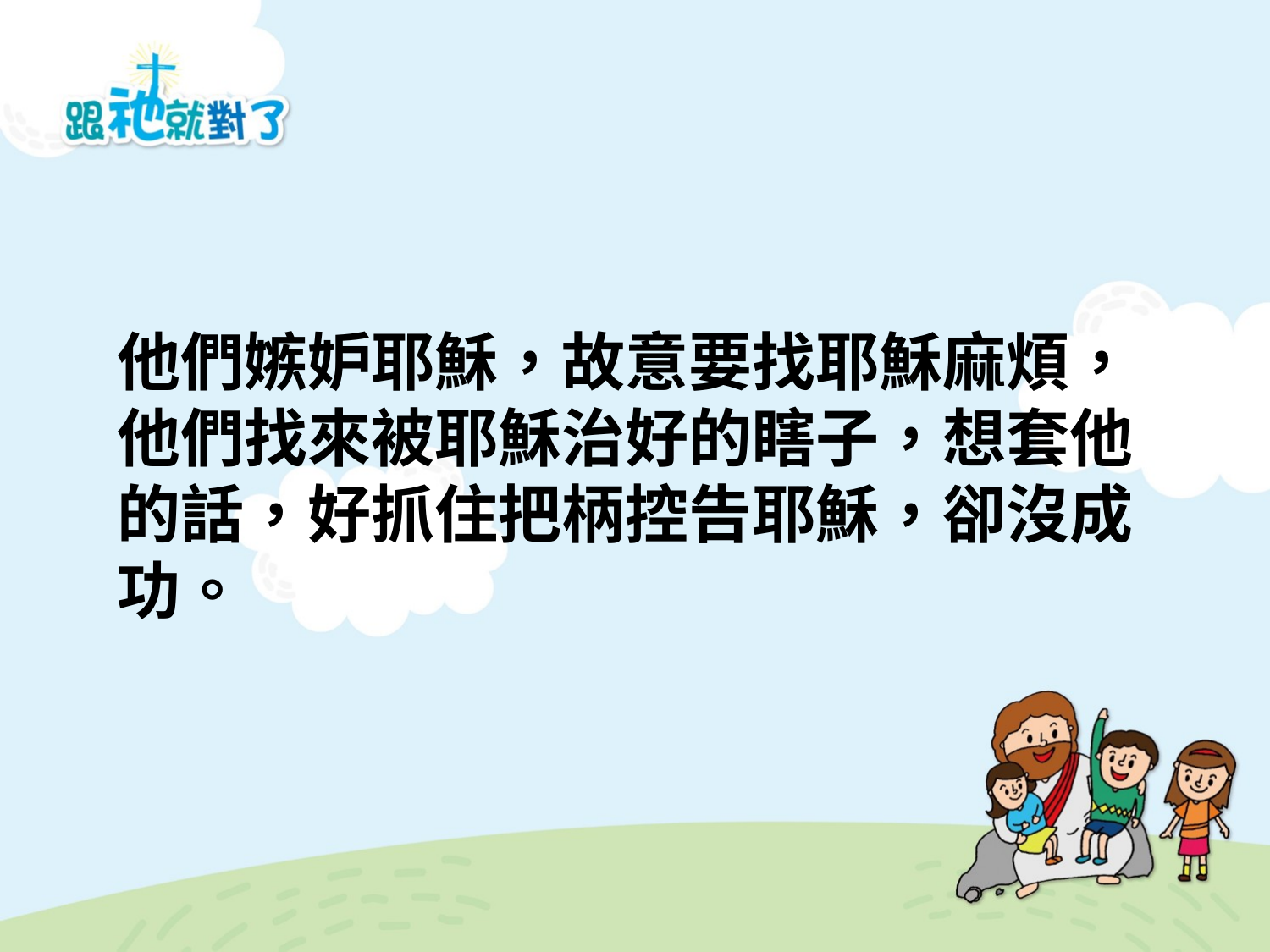

他們嫉妒耶穌，故意要找耶穌麻煩，他們找來被耶穌治好的瞎子，想套他的話，好抓住把柄控告耶穌，卻沒成功。